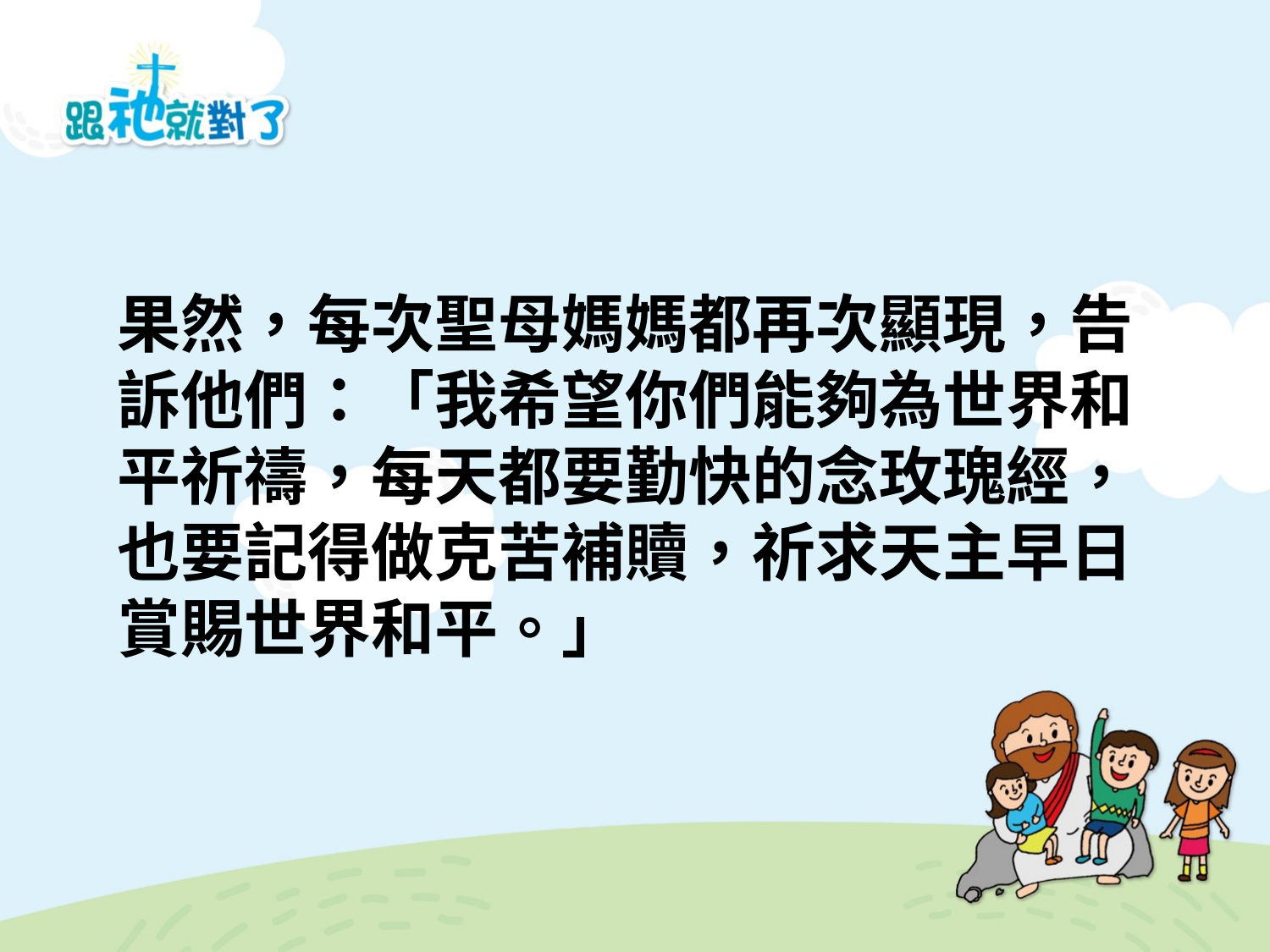

果然，每次聖母媽媽都再次顯現，告訴他們：「我希望你們能夠為世界和平祈禱，每天都要勤快的念玫瑰經，也要記得做克苦補贖，祈求天主早日賞賜世界和平。」